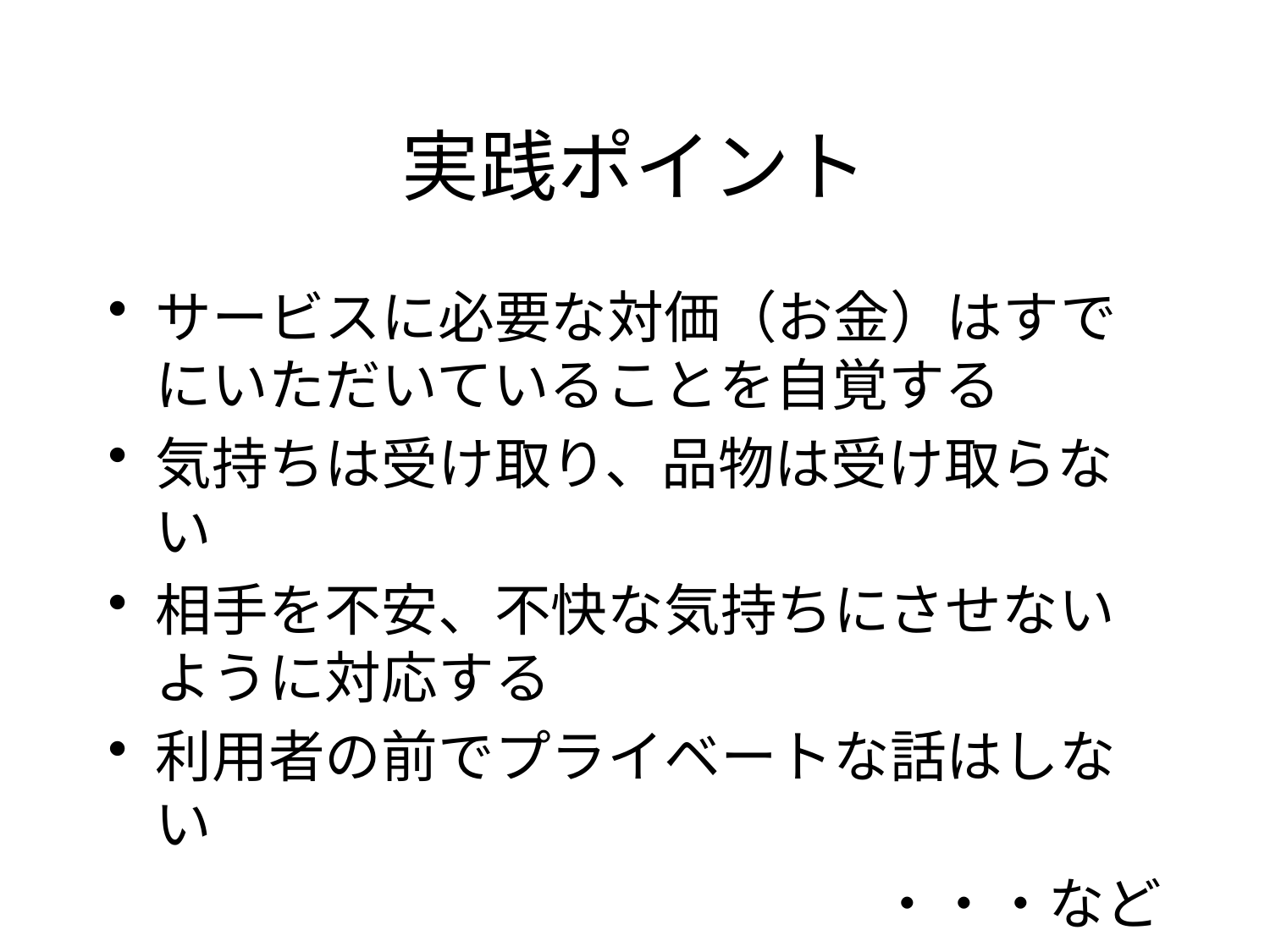

# 実践ポイント
サービスに必要な対価（お金）はすでにいただいていることを自覚する
気持ちは受け取り、品物は受け取らない
相手を不安、不快な気持ちにさせないように対応する
利用者の前でプライベートな話はしない
・・・など